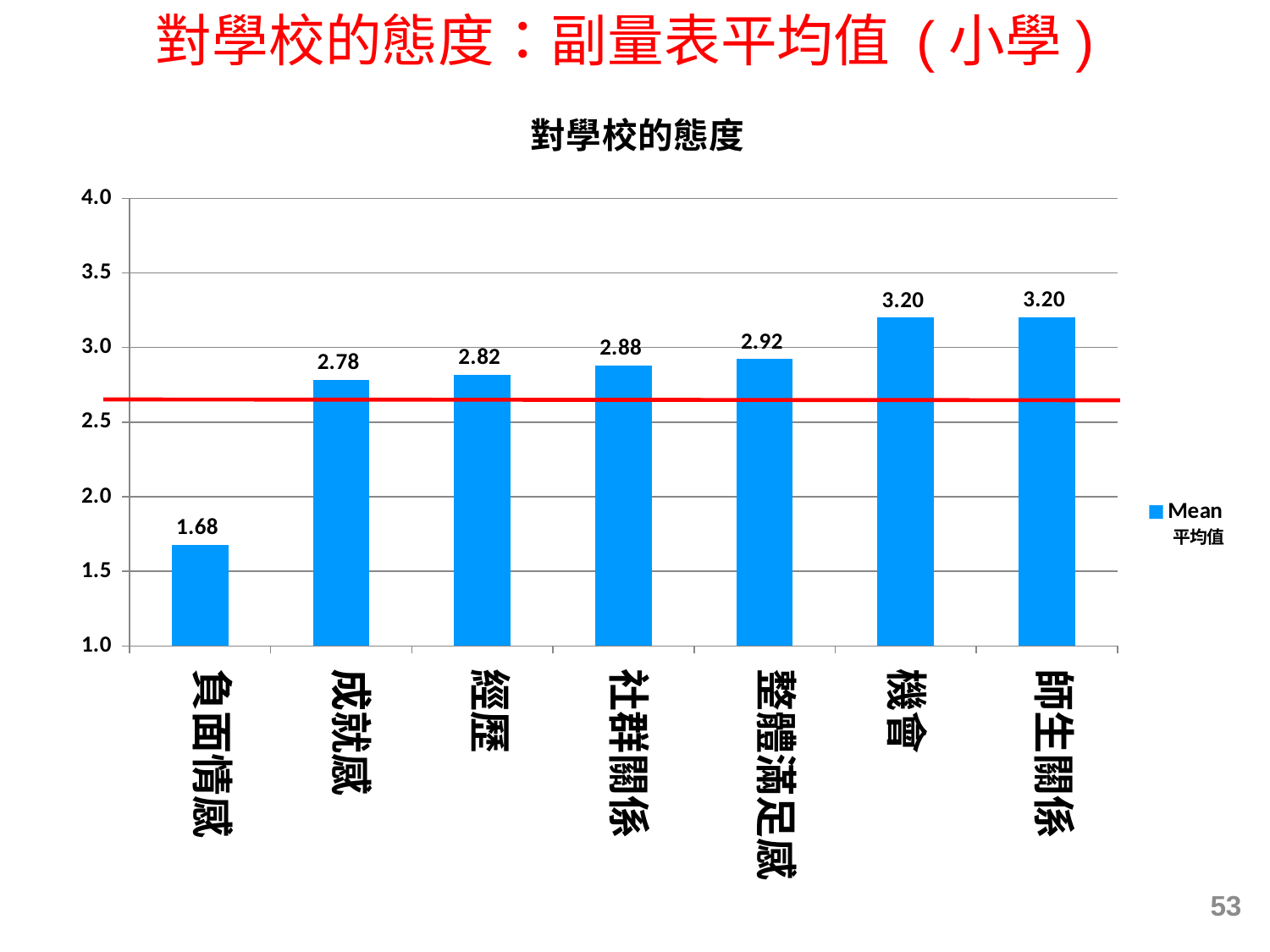

對學校的態度：副量表平均值 (小學)

### Chart: 對學校的態度

| Category | Mean |
|---|---|
| Negative Affect | 1.67813394771818 |
| Achievement | 2.7837184944928604 |
| Experience | 2.818878741755466 |
| Social Integration | 2.8797745578644602 |
| General Satisfaction | 2.9232881799383783 |
| Opportunity | 3.2001066566284244 |
| Teacher-Student Relationship | 3.2022680487565216 |
師生關係

機會

整體滿足感

社群關係

經歷

成就感

負面情感

53